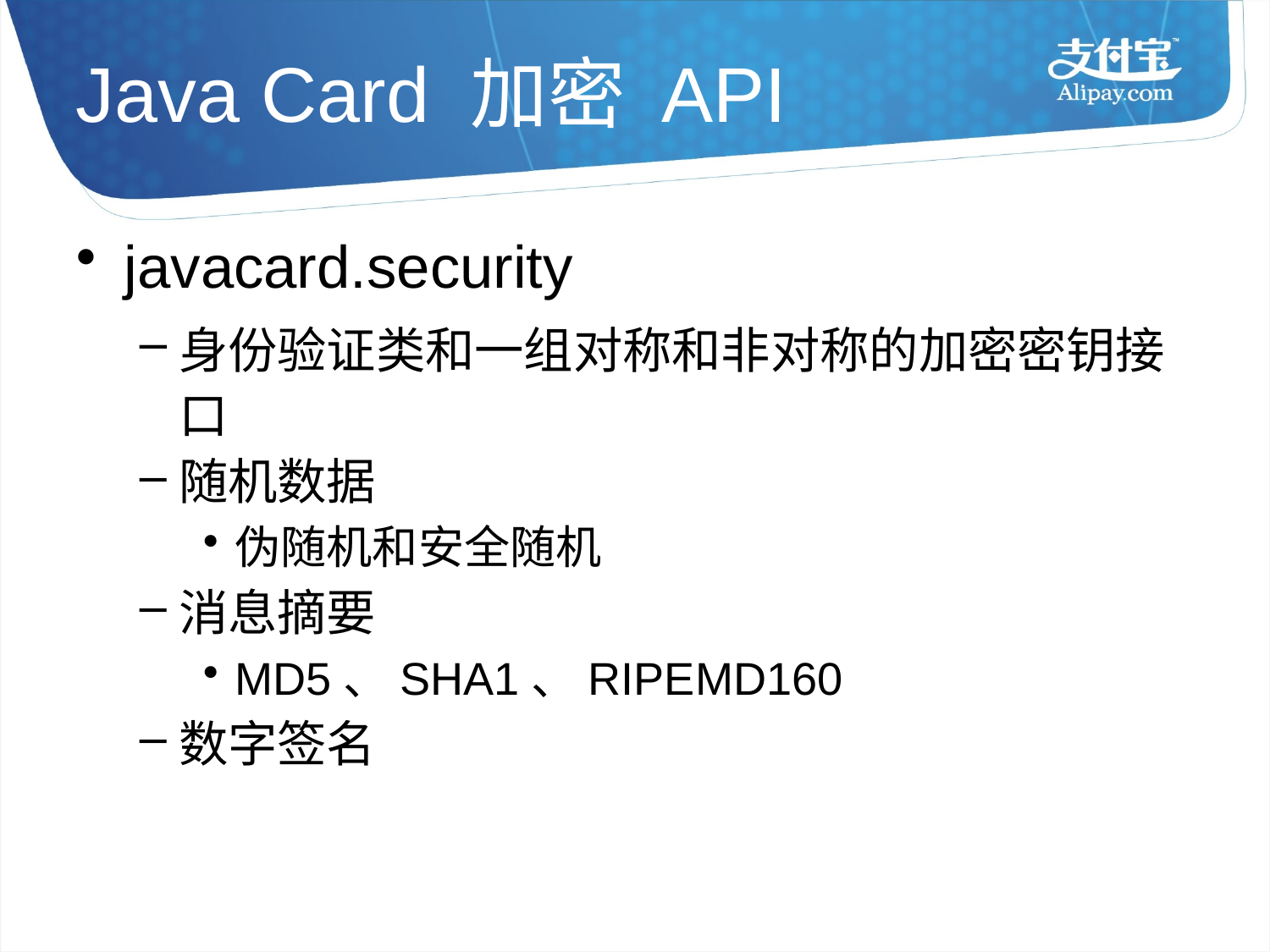

# Java Card 加密 API
javacard.security
身份验证类和一组对称和非对称的加密密钥接口
随机数据
伪随机和安全随机
消息摘要
MD5、SHA1、RIPEMD160
数字签名